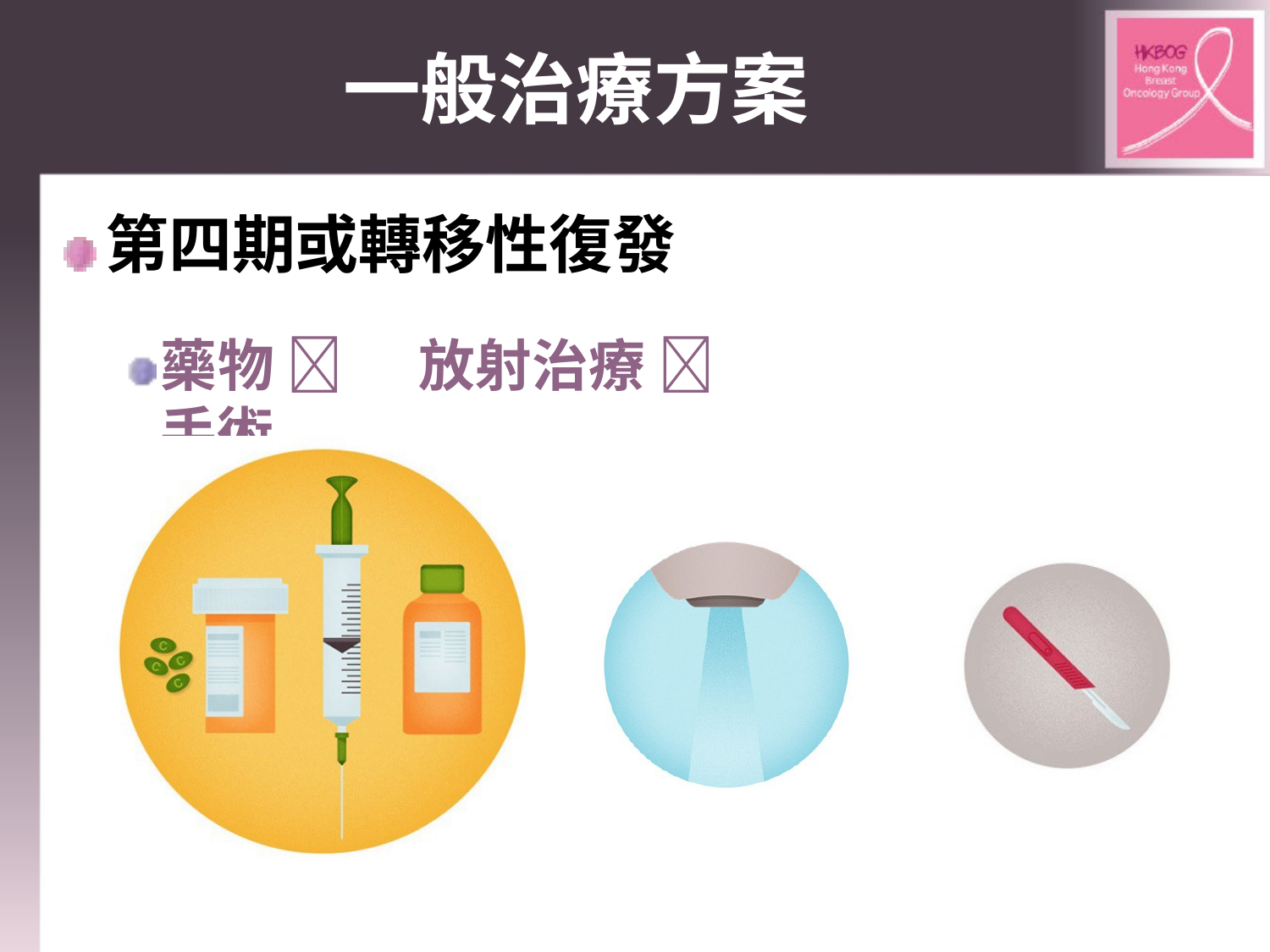

# 一般治療方案

第四期或轉移性復發
藥物 ±	放射治療 ±手術